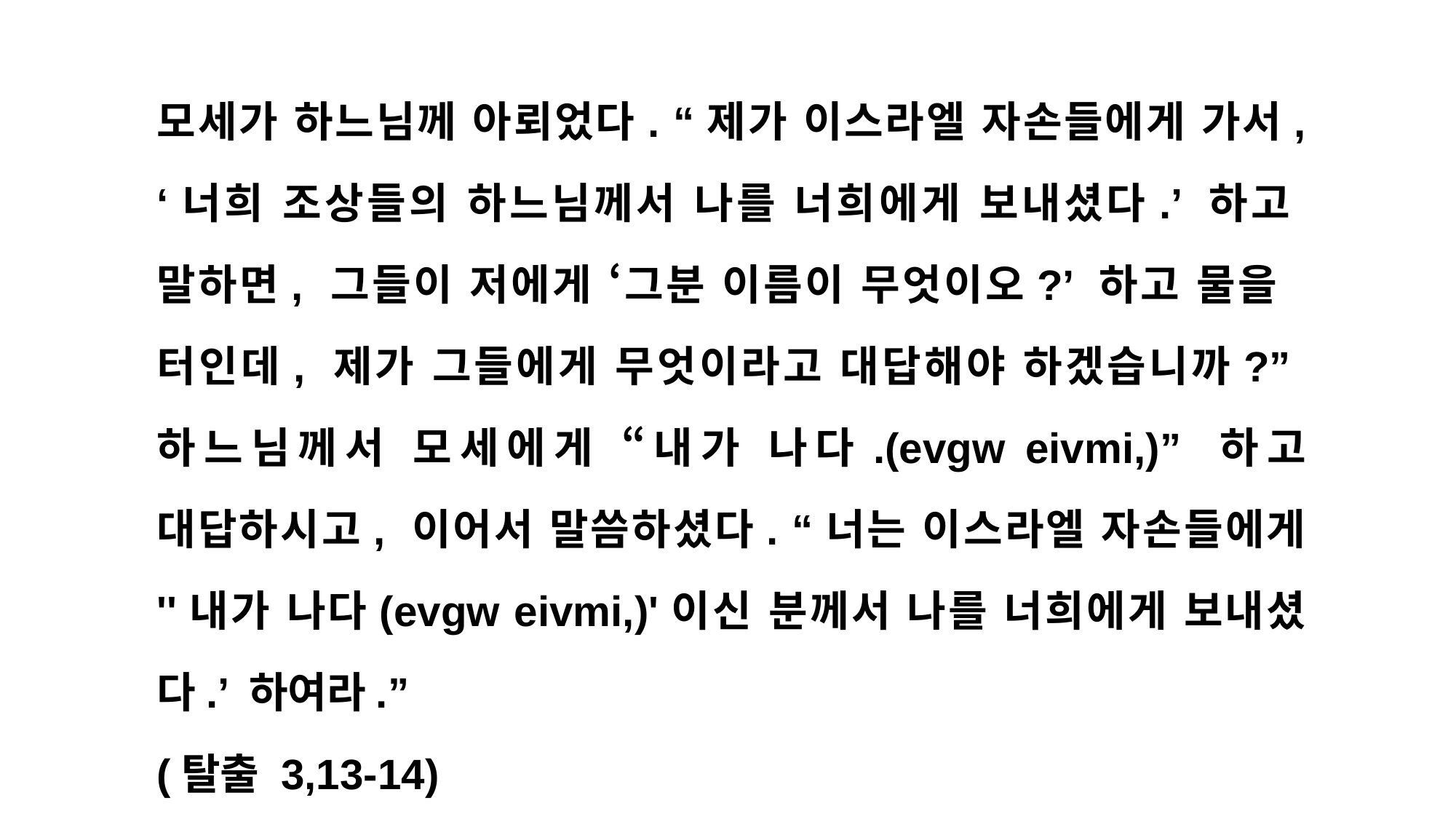

모세가 하느님께 아뢰었다. “제가 이스라엘 자손들에게 가서, ‘너희 조상들의 하느님께서 나를 너희에게 보내셨다.’ 하고  말하면, 그들이 저에게 ‘그분 이름이 무엇이오?’ 하고 물을   터인데, 제가 그들에게 무엇이라고 대답해야 하겠습니까?”  하느님께서 모세에게 “내가 나다.(evgw eivmi,)” 하고 대답하시고, 이어서 말씀하셨다. “너는 이스라엘 자손들에게 ''내가 나다(evgw eivmi,)'이신 분께서 나를 너희에게 보내셨다.’ 하여라.”
(탈출 3,13-14)